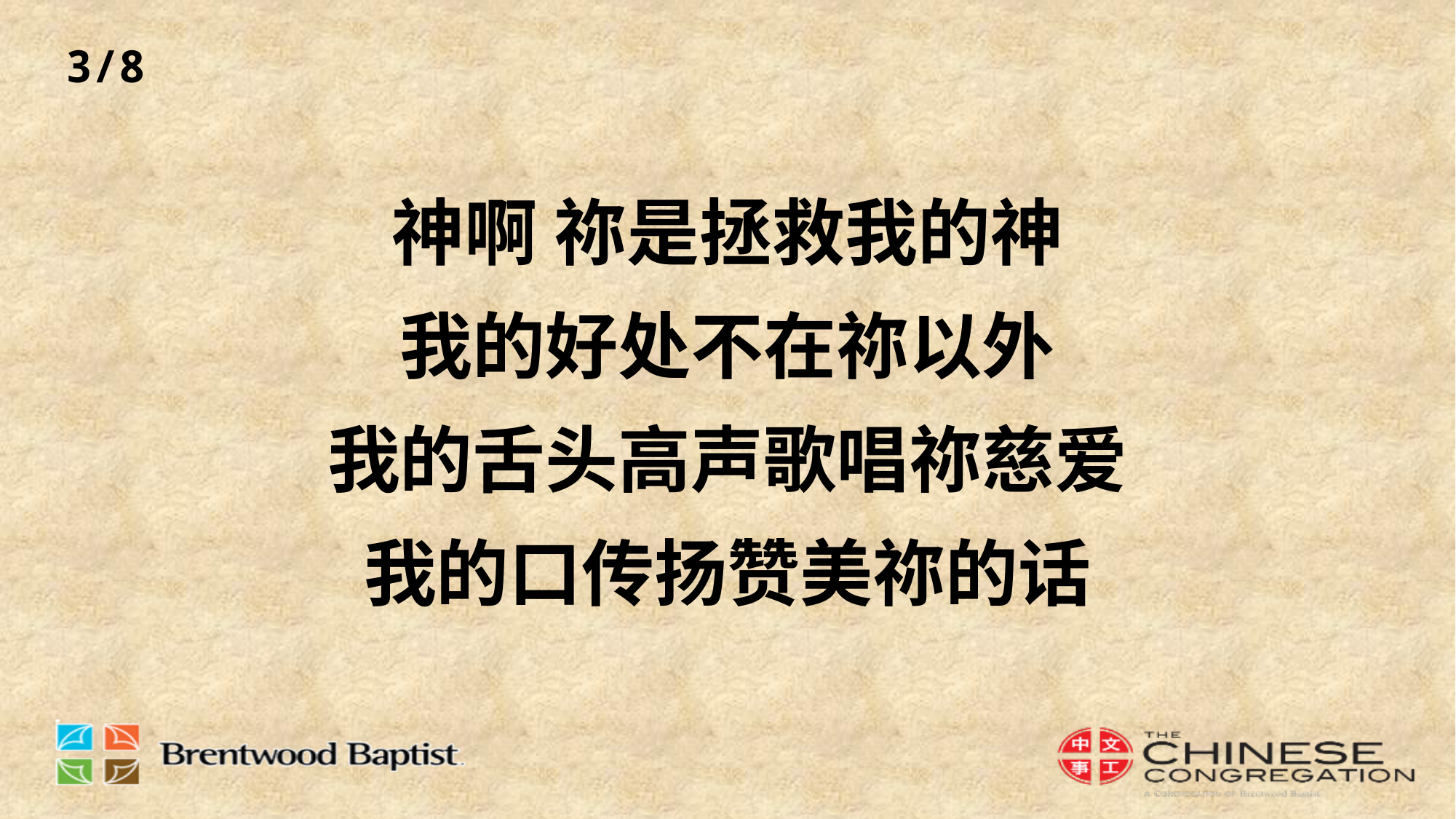

3/8
# 神啊 祢是拯救我的神 我的好处不在祢以外 我的舌头高声歌唱祢慈爱 我的口传扬赞美祢的话